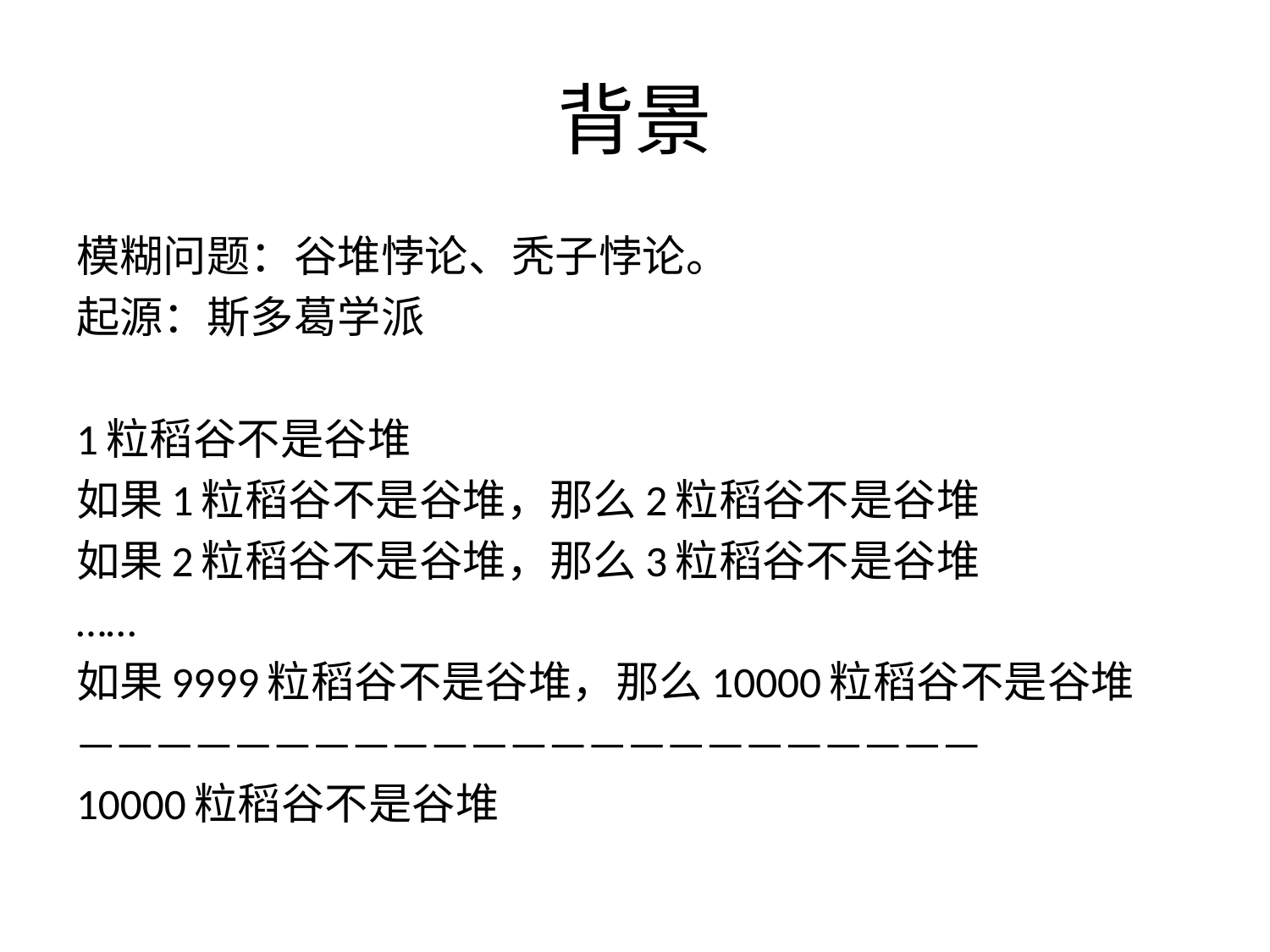

# 背景
模糊问题：谷堆悖论、秃子悖论。
起源：斯多葛学派

1粒稻谷不是谷堆
如果1粒稻谷不是谷堆，那么2粒稻谷不是谷堆
如果2粒稻谷不是谷堆，那么3粒稻谷不是谷堆
……
如果9999粒稻谷不是谷堆，那么10000粒稻谷不是谷堆
———————————————————————
10000粒稻谷不是谷堆